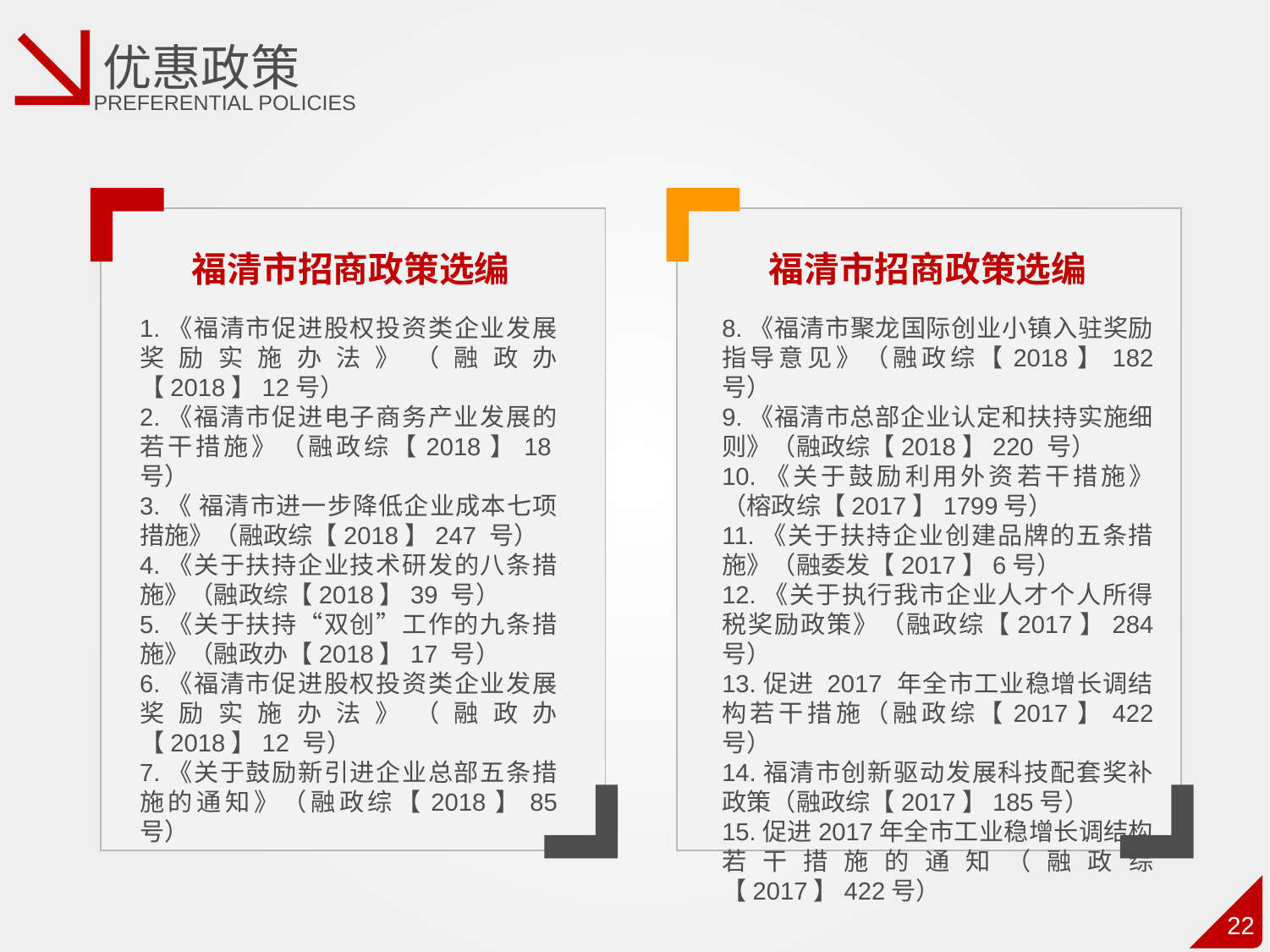

优惠政策
PREFERENTIAL POLICIES

福清市招商政策选编
福清市招商政策选编
1.《福清市促进股权投资类企业发展奖励实施办法》（融政办【2018】12号）
2.《福清市促进电子商务产业发展的若干措施》（融政综【2018】18号）
3.《 福清市进一步降低企业成本七项措施》（融政综【2018】247 号）
4.《关于扶持企业技术研发的八条措施》（融政综【2018】39 号）
5.《关于扶持“双创”工作的九条措施》（融政办【2018】17 号）
6.《福清市促进股权投资类企业发展奖励实施办法》（融政办【2018】12 号）
7.《关于鼓励新引进企业总部五条措施的通知》（融政综【2018】85 号）
8.《福清市聚龙国际创业小镇入驻奖励指导意见》（融政综【2018】182 号）
9.《福清市总部企业认定和扶持实施细则》（融政综【2018】220 号）
10.《关于鼓励利用外资若干措施》（榕政综【2017】1799号）
11.《关于扶持企业创建品牌的五条措施》（融委发【2017】6号）
12.《关于执行我市企业人才个人所得税奖励政策》（融政综【2017】284 号）
13.促进 2017 年全市工业稳增长调结构若干措施（融政综【2017】422 号）
14.福清市创新驱动发展科技配套奖补政策（融政综【2017】185号）
15.促进2017年全市工业稳增长调结构若干措施的通知（融政综【2017】422号）